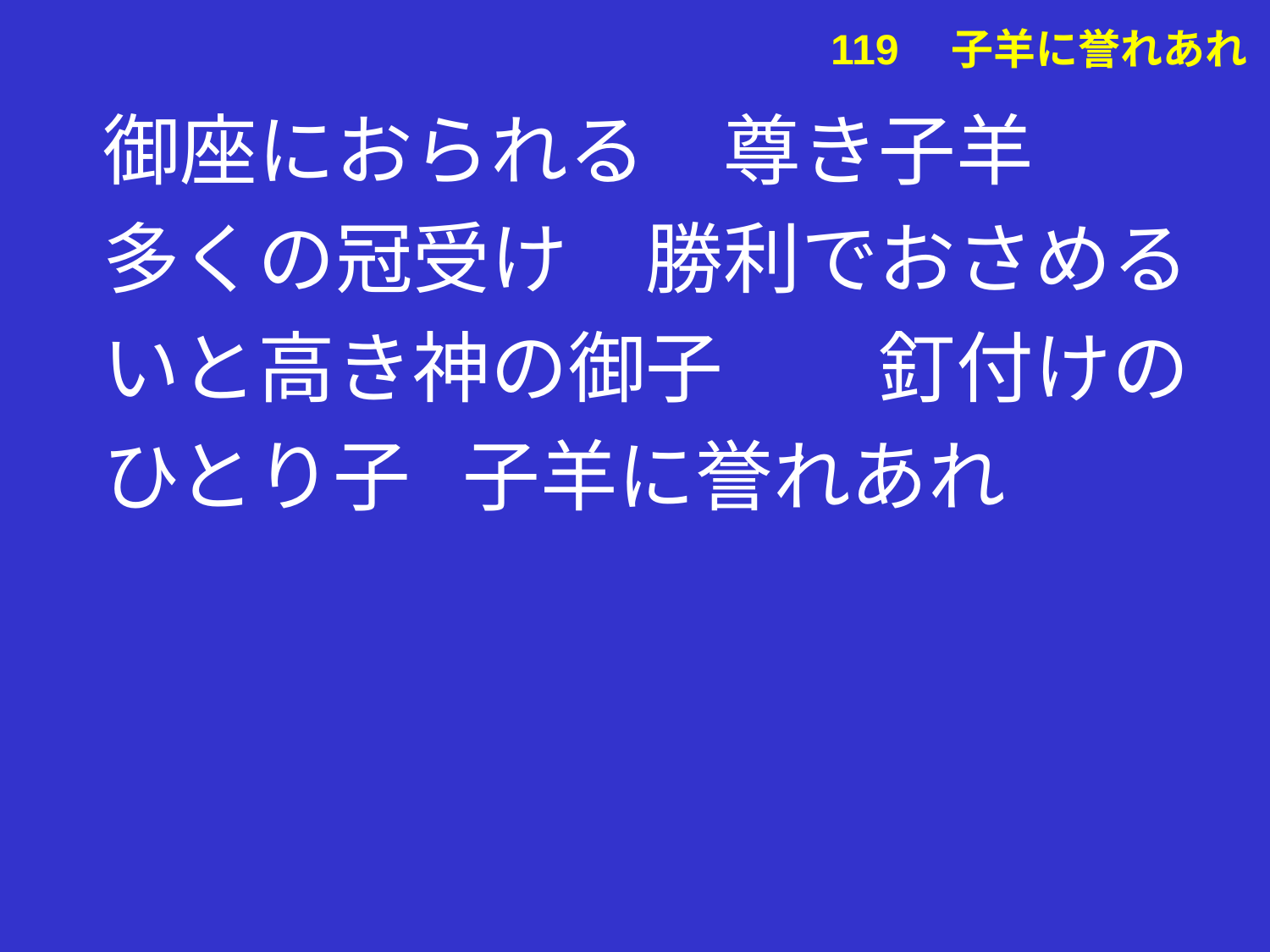

御座におられる　尊き子羊
多くの冠受け　勝利でおさめる
いと高き神の御子　　釘付けの
ひとり子   子羊に誉れあれ
# 119　子羊に誉れあれ